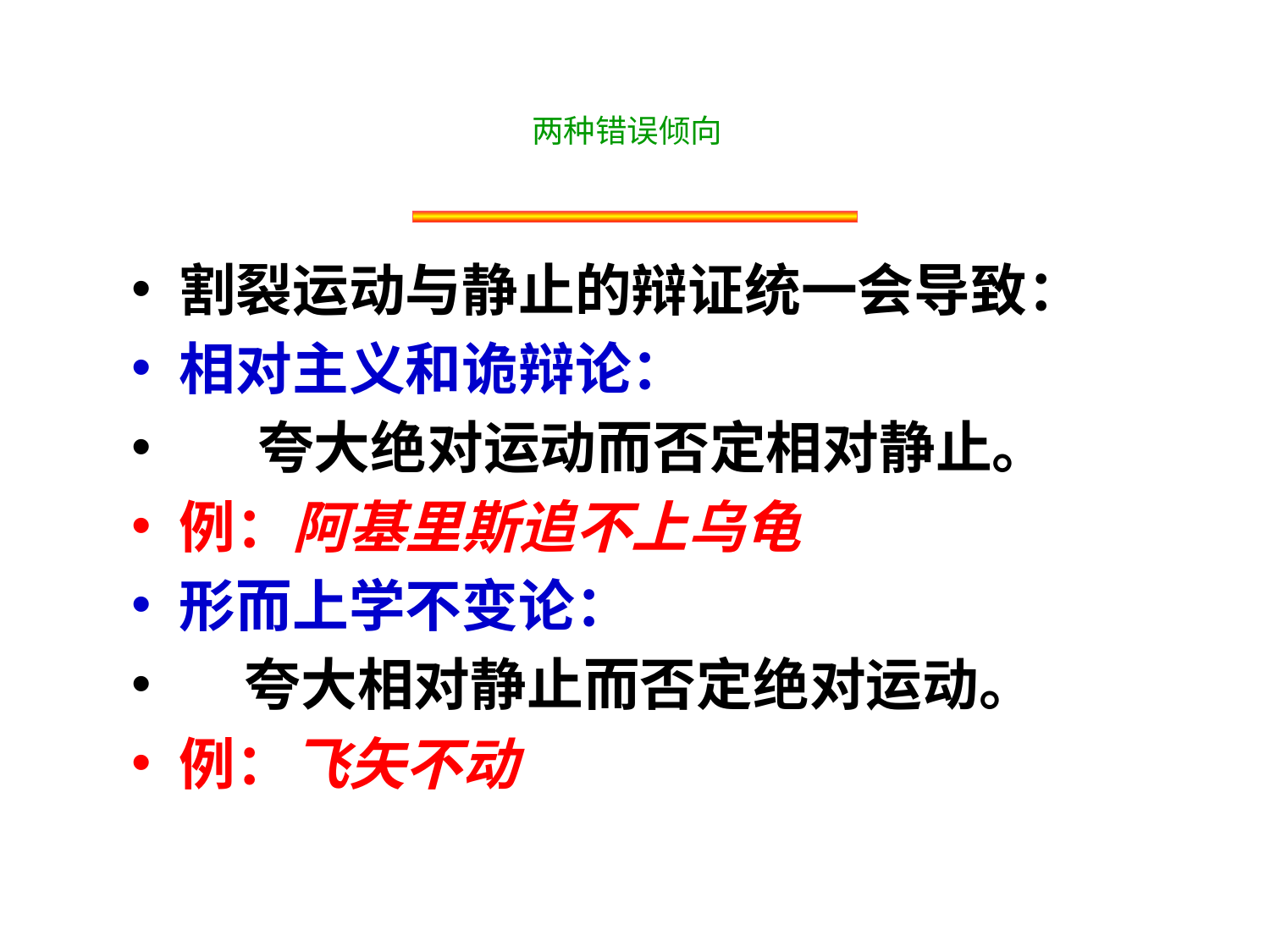

两种错误倾向

割裂运动与静止的辩证统一会导致：
相对主义和诡辩论：
     夸大绝对运动而否定相对静止。
例：阿基里斯追不上乌龟
形而上学不变论：
    夸大相对静止而否定绝对运动。
例：飞矢不动